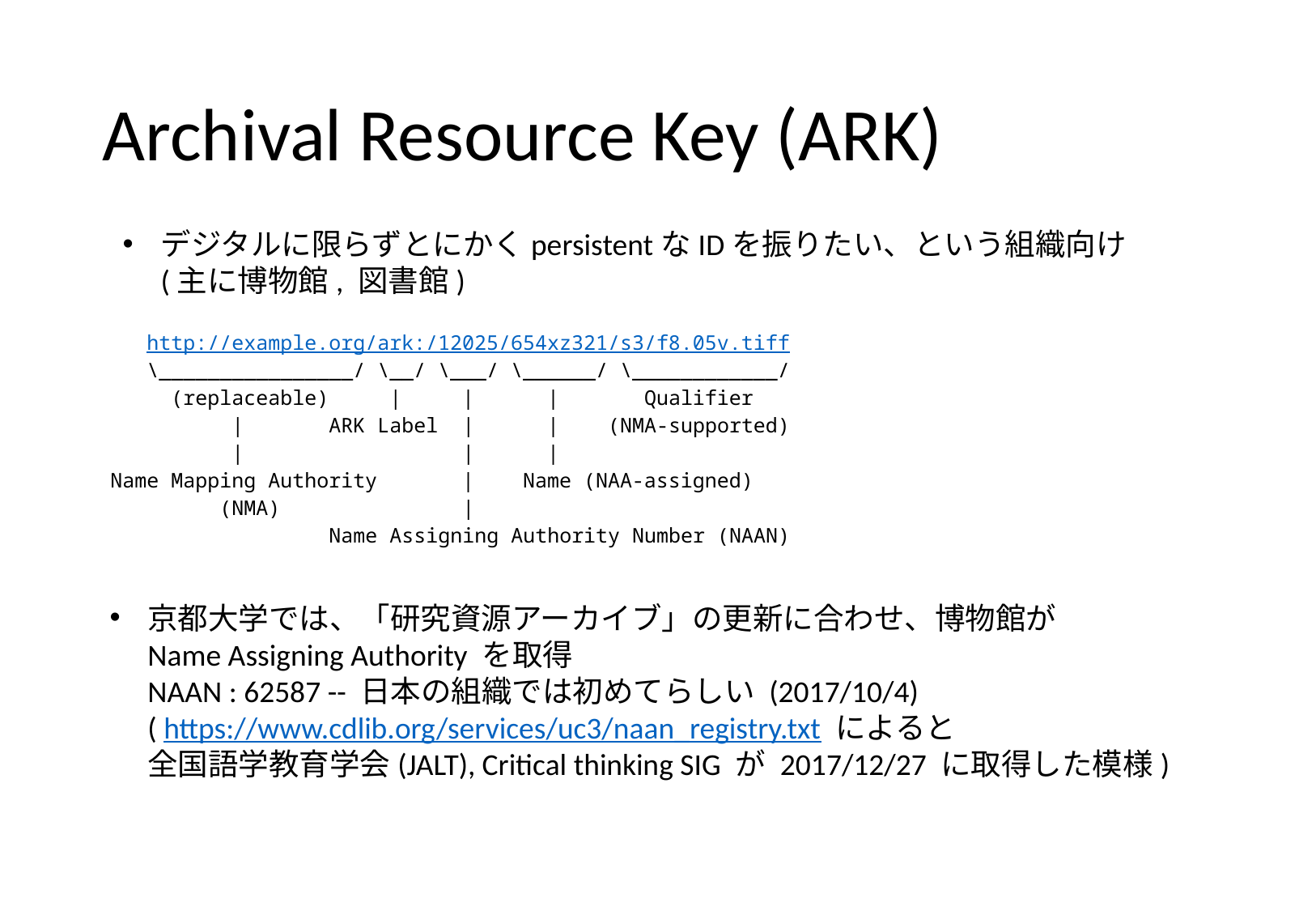

# Archival Resource Key (ARK)
デジタルに限らずとにかくpersistentなIDを振りたい、という組織向け
(主に博物館, 図書館)
| http://example.org/ark:/12025/654xz321/s3/f8.05v.tiff    \\_\_\_\_\_\_\_\_\_\_\_\_\_\_\_\_/ \\_\_/ \\_\_\_/ \\_\_\_\_\_\_/ \\_\_\_\_\_\_\_\_\_\_\_\_/      (replaceable)     |     |      |       Qualifier           |       ARK Label  |      |    (NMA-supported)           |                  |      | Name Mapping Authority       |    Name (NAA-assigned)          (NMA)               |                   Name Assigning Authority Number (NAAN) |
| --- |
京都大学では、「研究資源アーカイブ」の更新に合わせ、博物館が
Name Assigning Authority を取得
NAAN : 62587 -- 日本の組織では初めてらしい (2017/10/4)
( https://www.cdlib.org/services/uc3/naan_registry.txt によると
全国語学教育学会(JALT), Critical thinking SIG が 2017/12/27 に取得した模様)